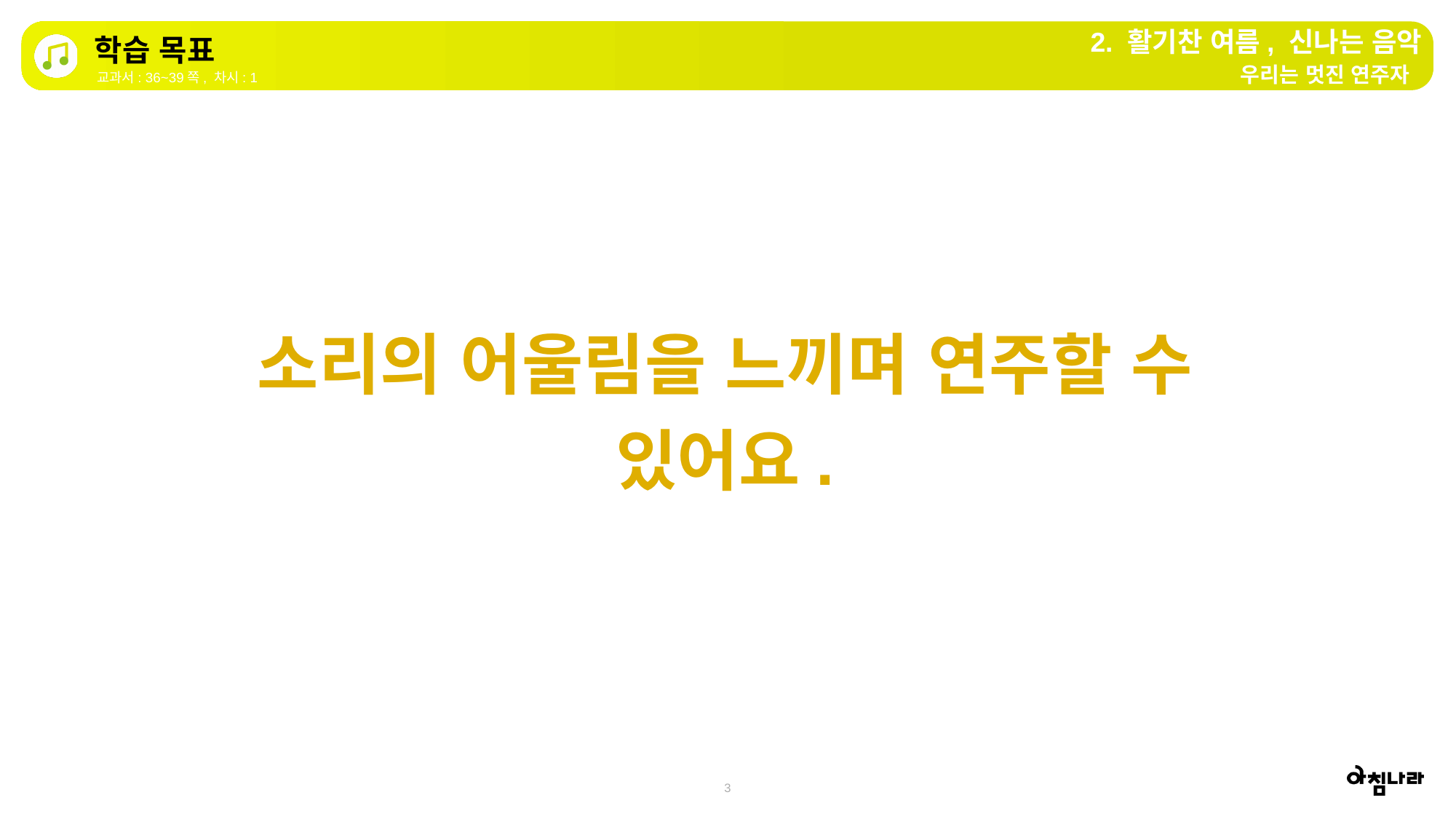

2. 활기찬 여름, 신나는 음악
학습 목표
우리는 멋진 연주자
교과서: 36~39쪽, 차시: 1
소리의 어울림을 느끼며 연주할 수 있어요.
3